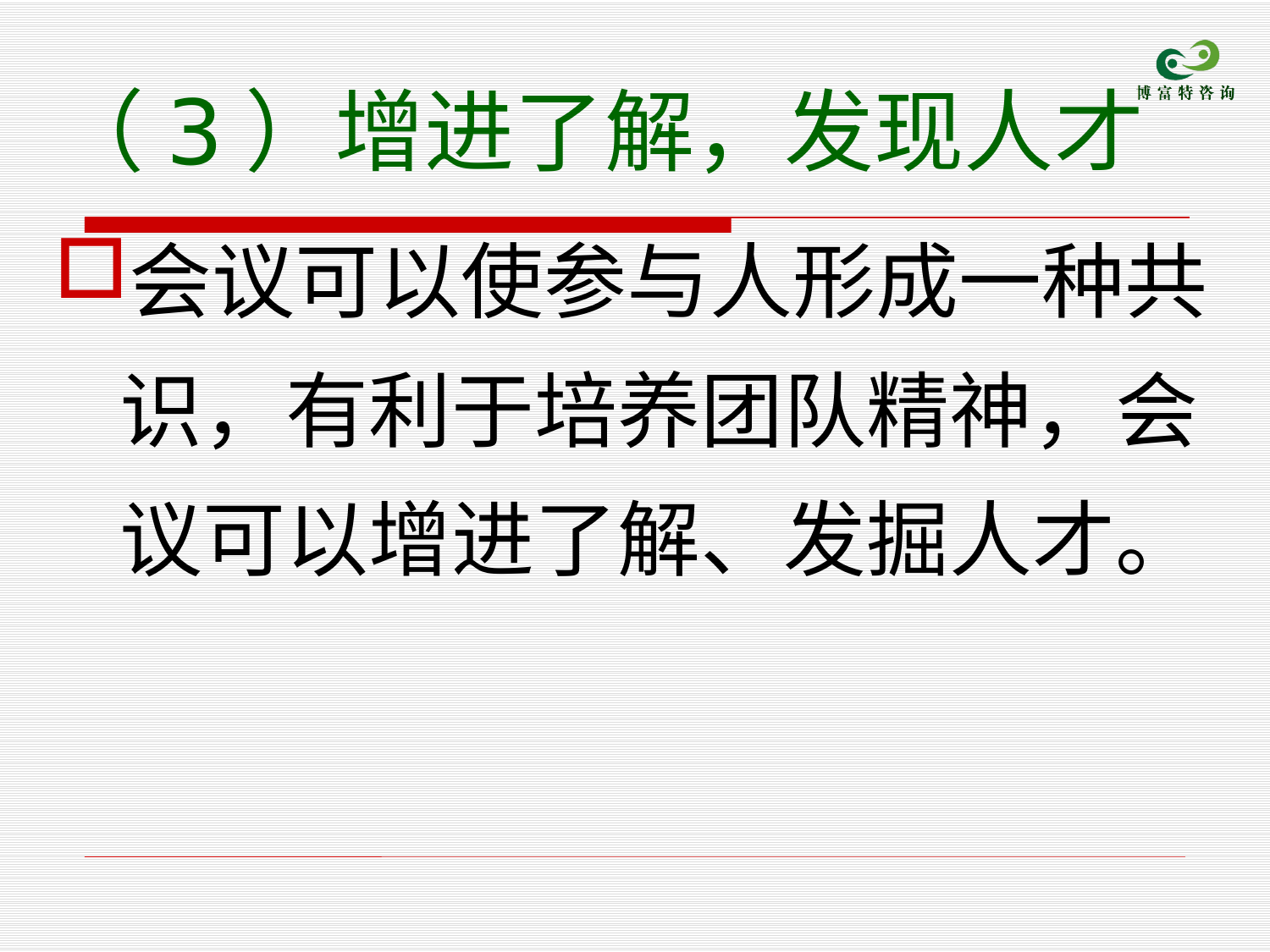

（3）增进了解，发现人才
会议可以使参与人形成一种共识，有利于培养团队精神，会议可以增进了解、发掘人才。

740